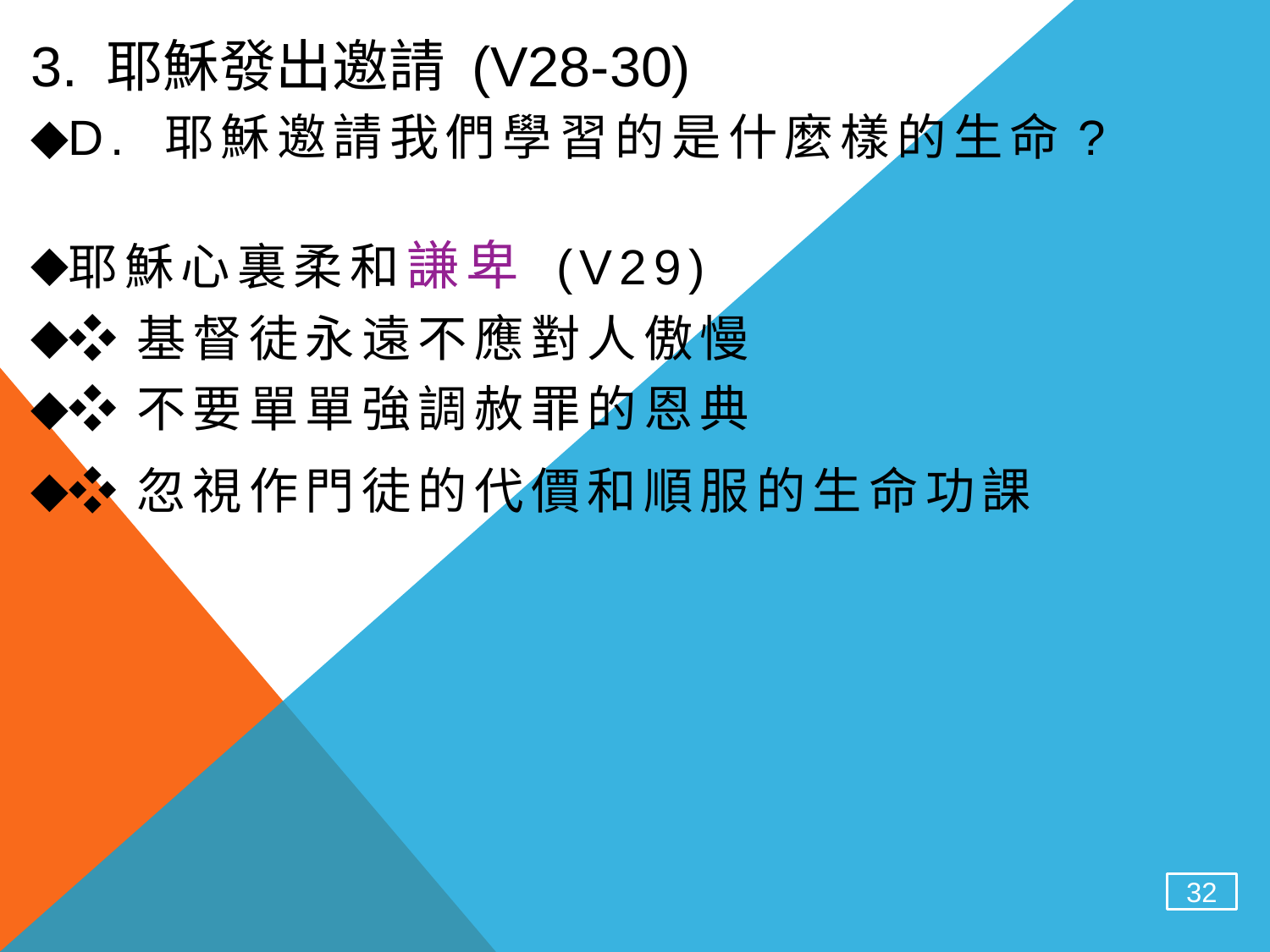

# 3. 耶穌發出邀請 (v28-30)
d. 耶穌邀請我們學習的是什麼樣的生命?

耶穌心裏柔和謙卑 (v29)
❖基督徒永遠不應對人傲慢
❖不要單單強調赦罪的恩典
❖忽視作門徒的代價和順服的生命功課
32